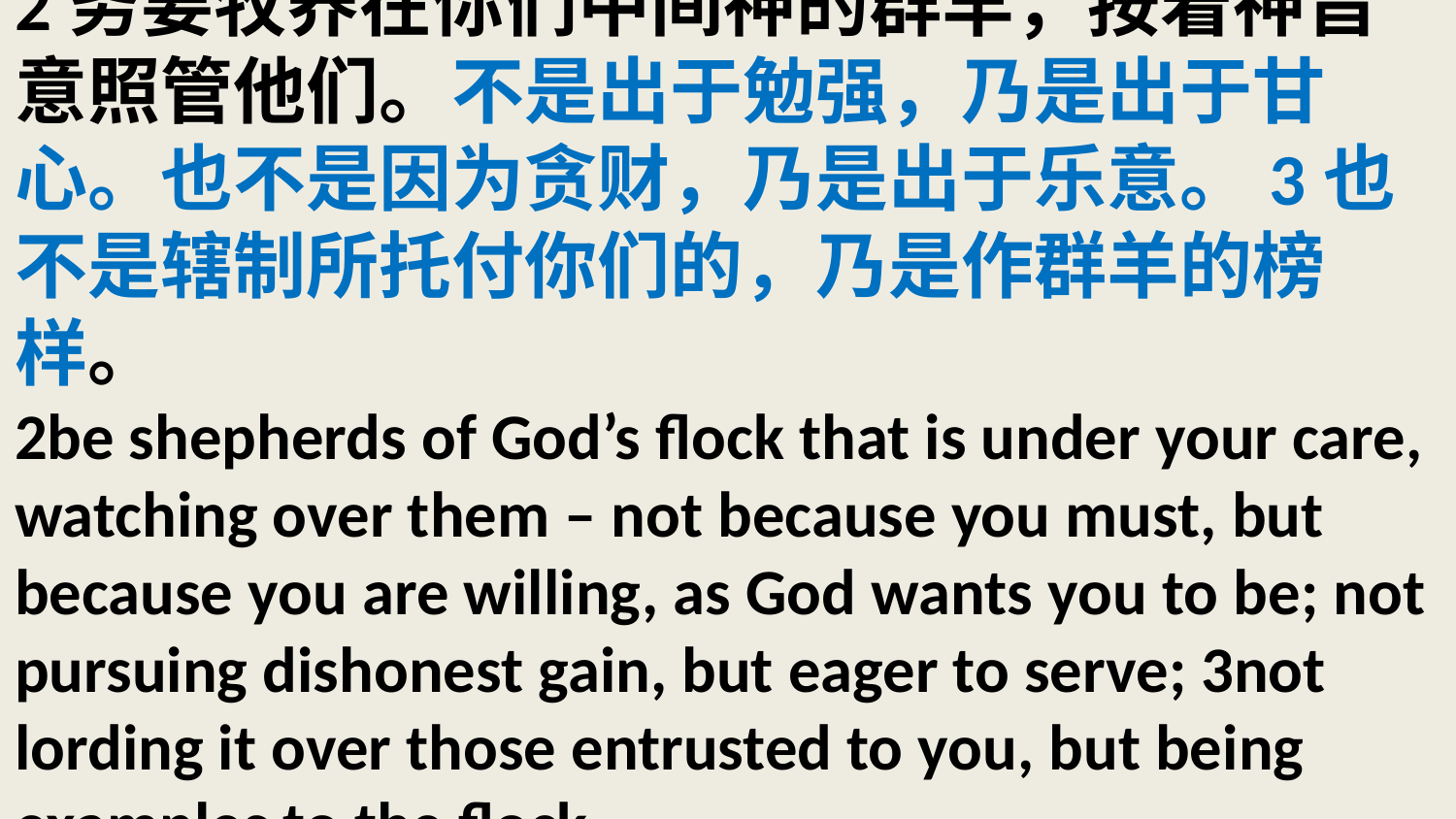

# 2务要牧养在你们中间神的群羊，按着神旨意照管他们。不是出于勉强，乃是出于甘心。也不是因为贪财，乃是出于乐意。3也不是辖制所托付你们的，乃是作群羊的榜样。 2be shepherds of God’s flock that is under your care, watching over them – not because you must, but because you are willing, as God wants you to be; not pursuing dishonest gain, but eager to serve; 3not lording it over those entrusted to you, but being examples to the flock.